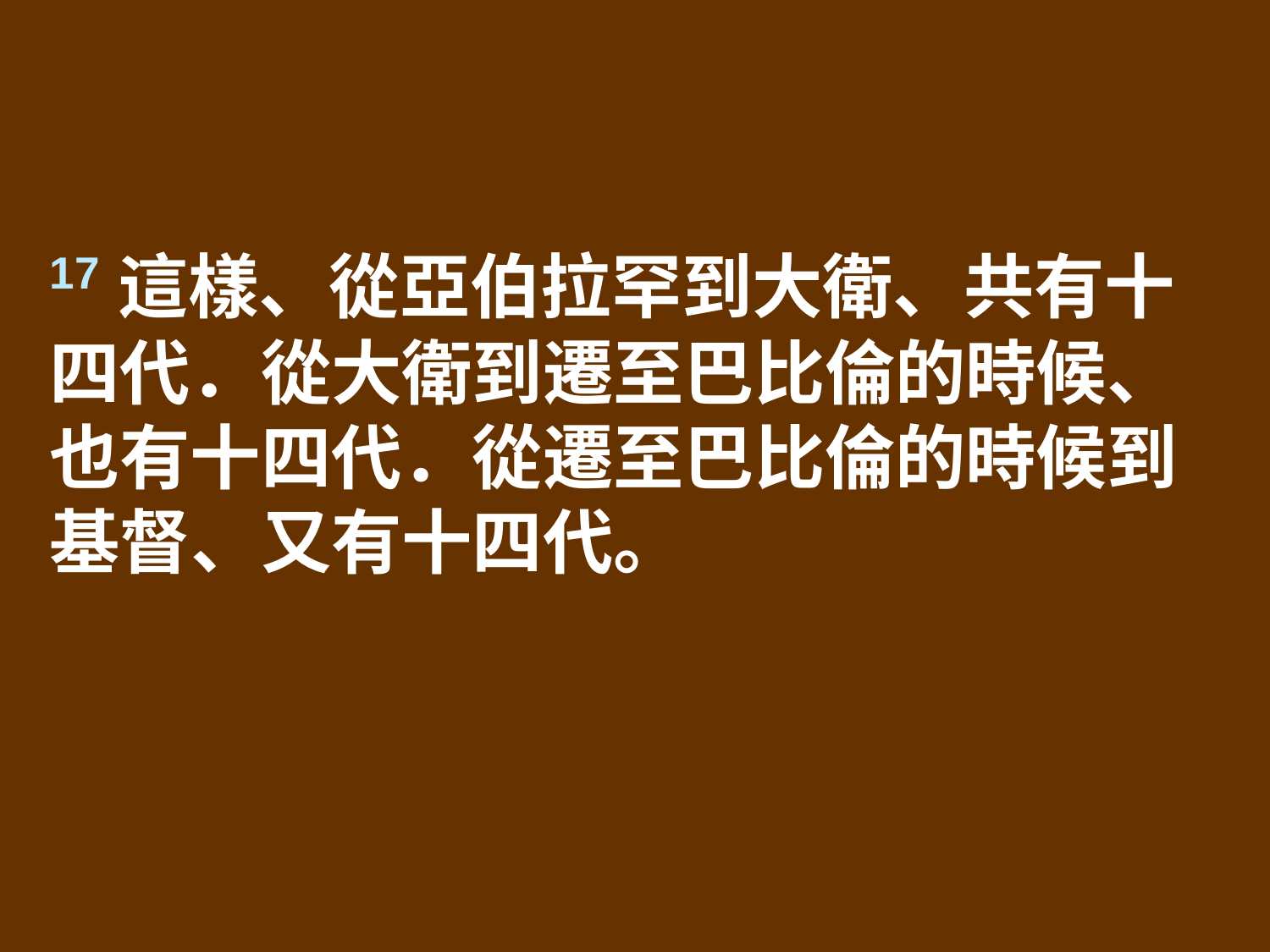

17這樣、從亞伯拉罕到大衛、共有十四代．從大衛到遷至巴比倫的時候、也有十四代．從遷至巴比倫的時候到基督、又有十四代。